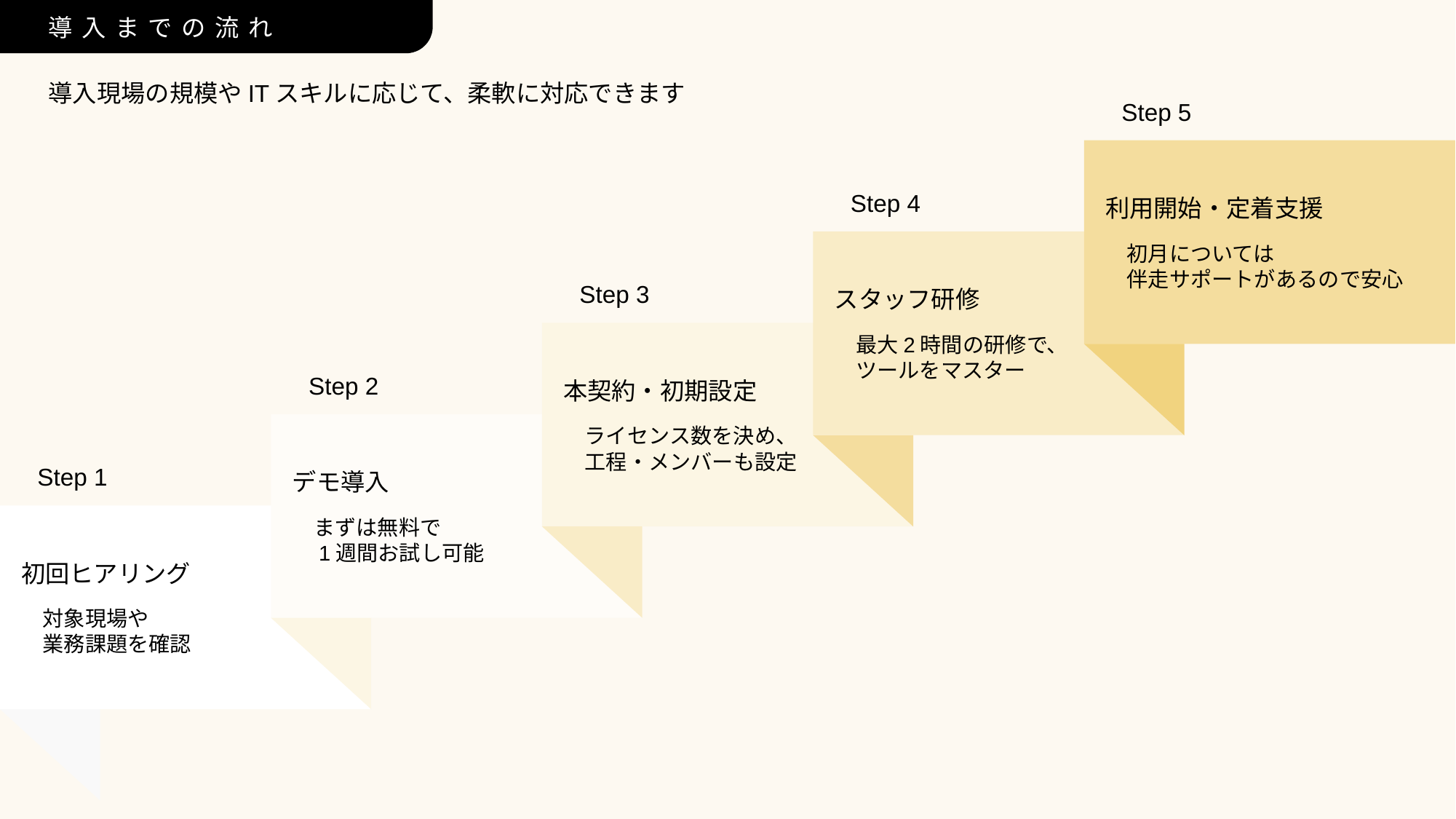

導入までの流れ
導入現場の規模やITスキルに応じて、柔軟に対応できます
Step 5
利用開始・定着支援
　初月については
　伴走サポートがあるので安心

Step 4
スタッフ研修
　最大2時間の研修で、
　ツールをマスター

Step 3
本契約・初期設定
　ライセンス数を決め、
　工程・メンバーも設定

Step 2
デモ導入
　まずは無料で
　1週間お試し可能

Step 1
初回ヒアリング
　対象現場や
　業務課題を確認